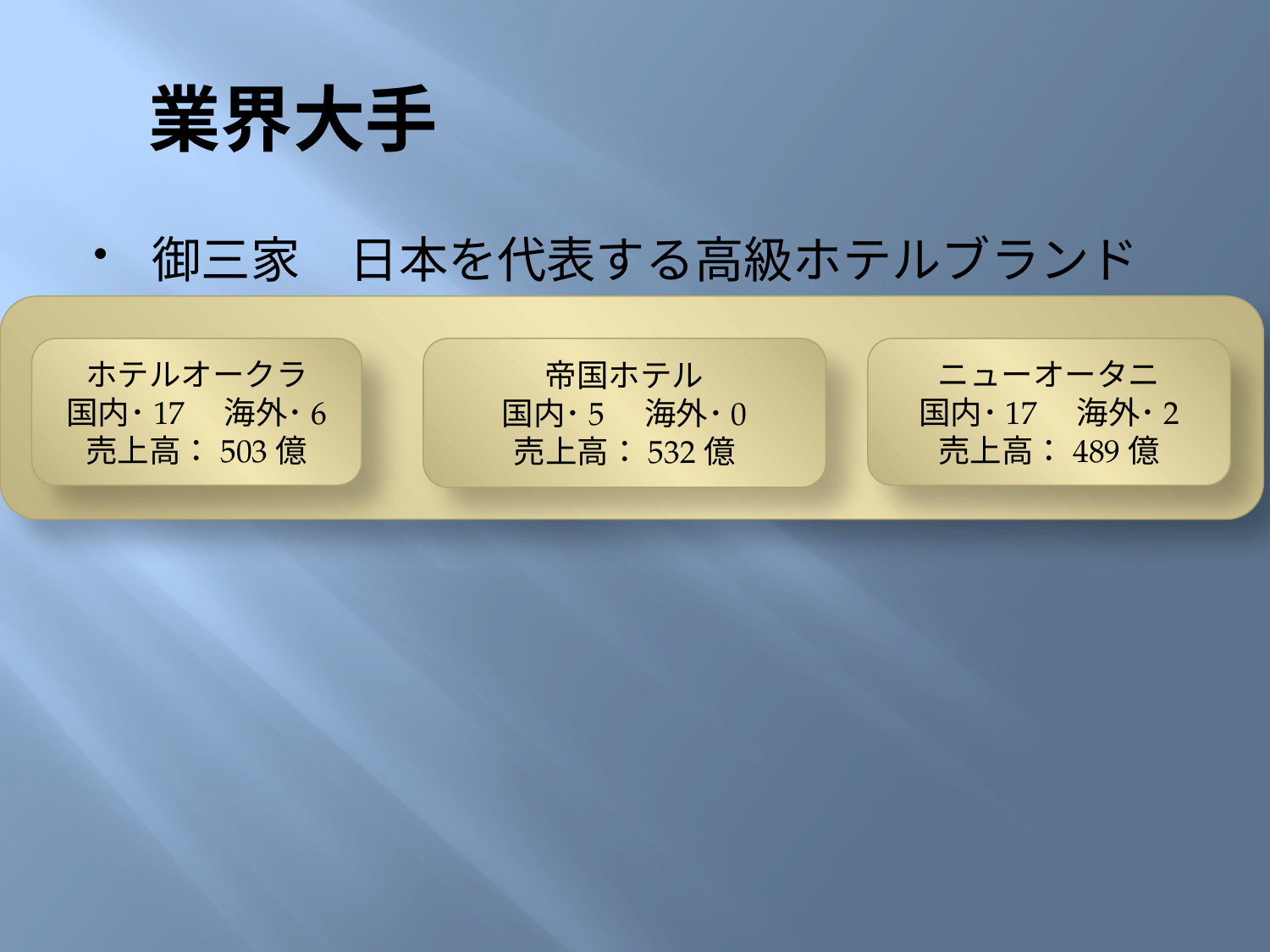

# 業界大手
御三家　日本を代表する高級ホテルブランド

ホテルオークラ
国内･17　海外･6
売上高：503億
帝国ホテル
国内･5　海外･0
売上高：532億
ニューオータニ
国内･17　海外･2
売上高：489億